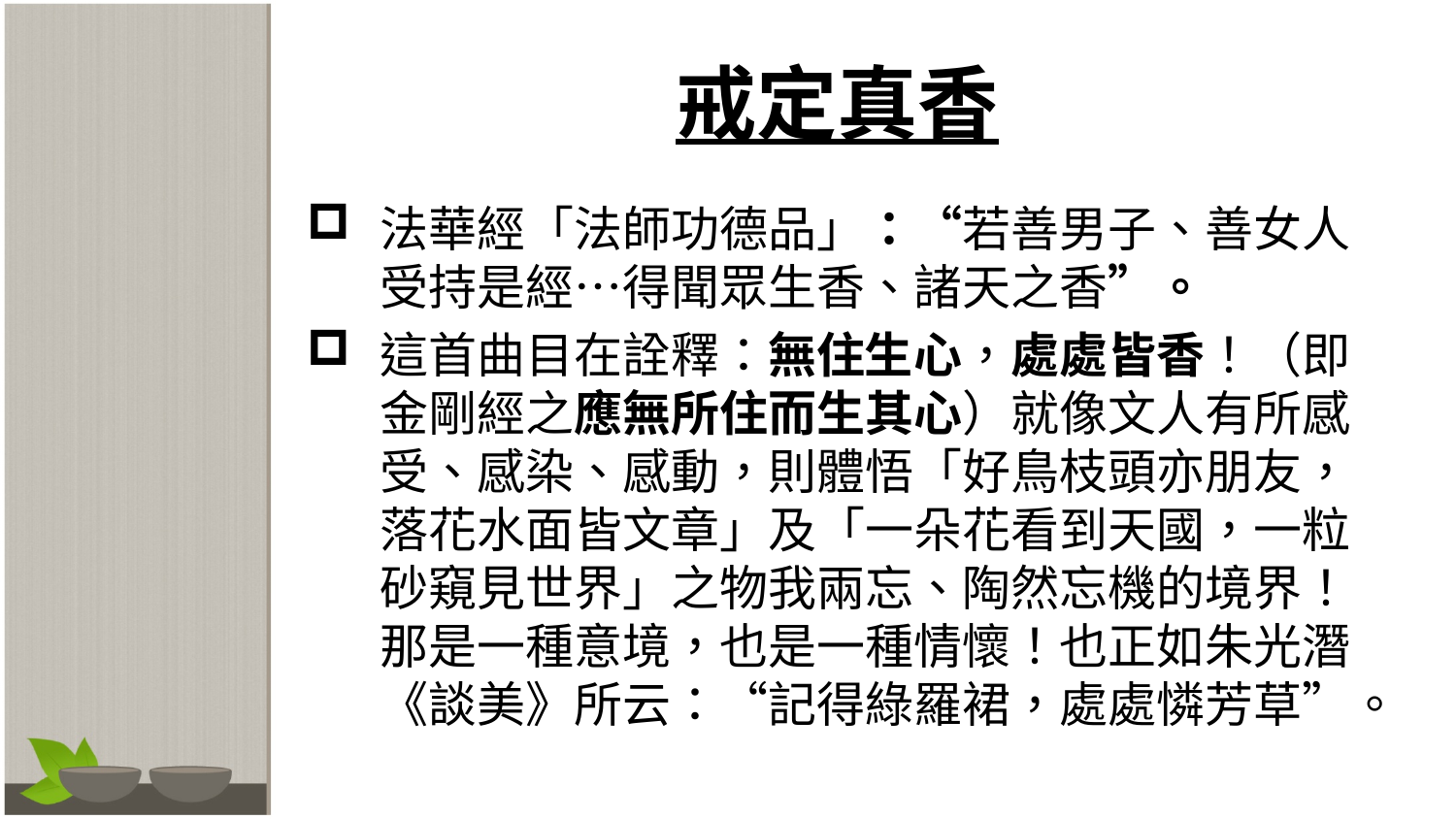

# 戒定真香
法華經「法師功德品」：“若善男子、善女人受持是經…得聞眾生香、諸天之香”。
這首曲目在詮釋：無住生心，處處皆香！（即金剛經之應無所住而生其心）就像文人有所感受、感染、感動，則體悟「好鳥枝頭亦朋友，落花水面皆文章」及「一朵花看到天國，一粒砂窺見世界」之物我兩忘、陶然忘機的境界！那是一種意境，也是一種情懷！也正如朱光潛《談美》所云：“記得綠羅裙，處處憐芳草”。